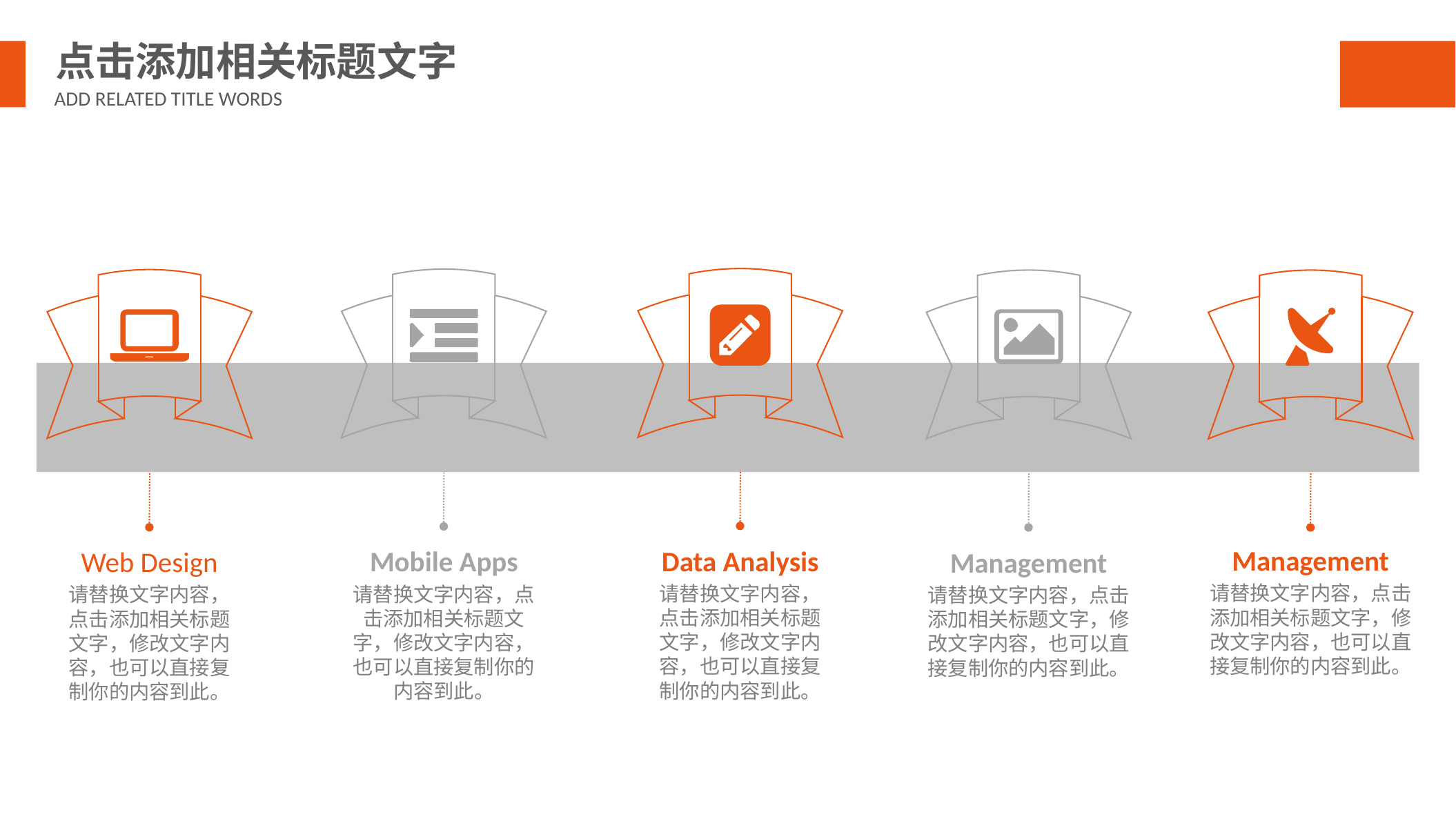

点击添加相关标题文字

ADD RELATED TITLE WORDS

Management
请替换文字内容，点击添加相关标题文字，修改文字内容，也可以直接复制你的内容到此。
Data Analysis
请替换文字内容，点击添加相关标题文字，修改文字内容，也可以直接复制你的内容到此。
Mobile Apps
请替换文字内容，点击添加相关标题文字，修改文字内容，也可以直接复制你的内容到此。
Web Design
请替换文字内容，点击添加相关标题文字，修改文字内容，也可以直接复制你的内容到此。
Management
请替换文字内容，点击添加相关标题文字，修改文字内容，也可以直接复制你的内容到此。